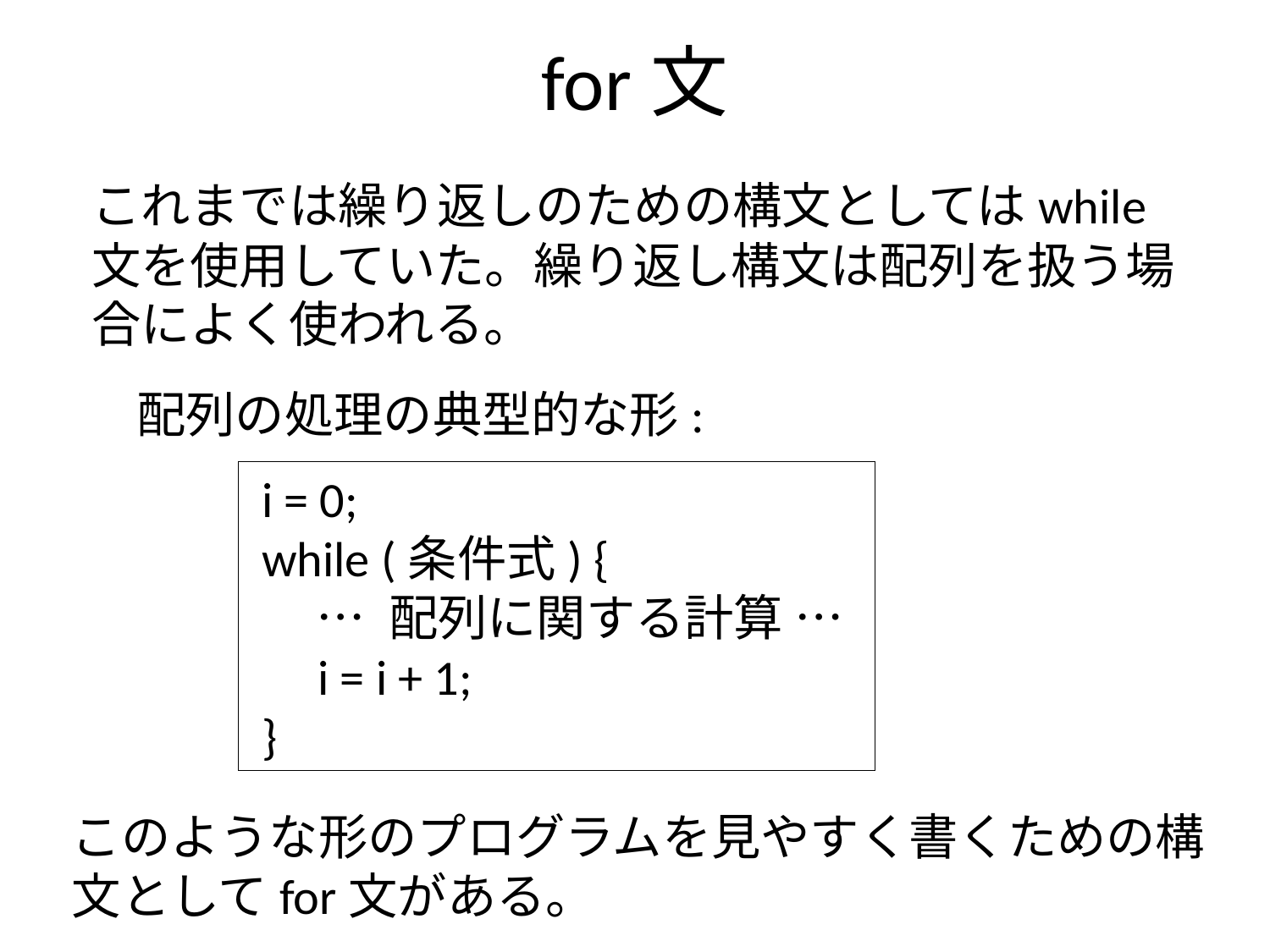

# for文
これまでは繰り返しのための構文としてはwhile文を使用していた。繰り返し構文は配列を扱う場合によく使われる。
配列の処理の典型的な形:
 i = 0;
 while (条件式) {
      … 配列に関する計算 …
      i = i + 1;
 }
このような形のプログラムを見やすく書くための構文としてfor文がある。